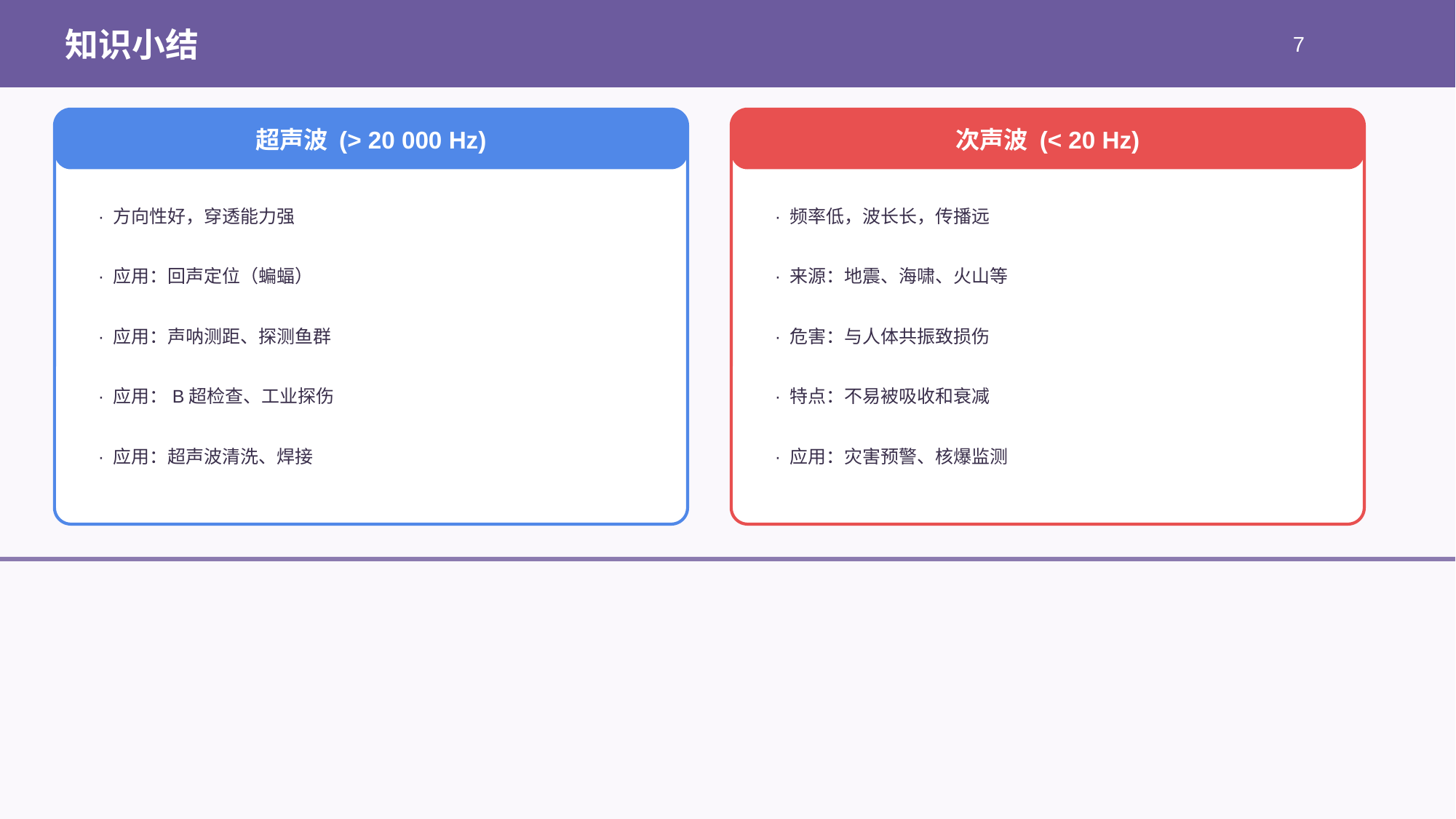

知识小结
7

超声波 (> 20 000 Hz)

次声波 (< 20 Hz)
· 方向性好，穿透能力强
· 频率低，波长长，传播远
· 应用：回声定位（蝙蝠）
· 来源：地震、海啸、火山等
· 应用：声呐测距、探测鱼群
· 危害：与人体共振致损伤
· 应用：B超检查、工业探伤
· 特点：不易被吸收和衰减
· 应用：超声波清洗、焊接
· 应用：灾害预警、核爆监测